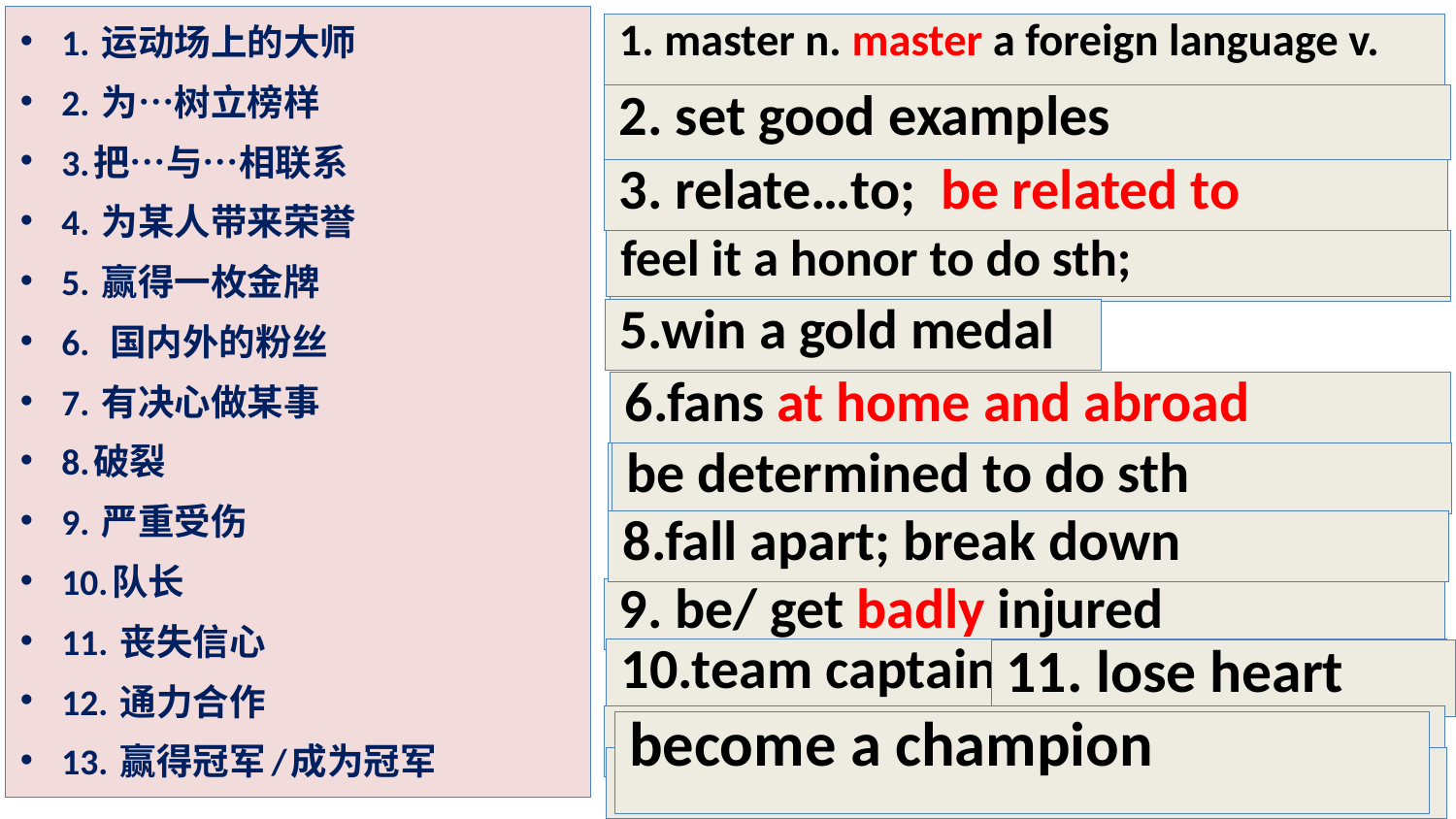

1. 运动场上的大师
2. 为…树立榜样
3.把…与…相联系
4. 为某人带来荣誉
5. 赢得一枚金牌
6.  国内外的粉丝
7. 有决心做某事
8.破裂
9. 严重受伤
10.队长
11. 丧失信心
12. 通力合作
13. 赢得冠军/成为冠军

1. master n. master a foreign language v.

2. set good examples

3. relate…to;  be related to

feel it a honor to do sth;

4.bring honor and glory to sb

5.win a gold medal

6.fans at home and abroad

7. have the determination to do sth

be determined to do sth

8.fall apart; break down
9. be/ get badly injured

10.team captain

11. lose heart

12.work together as a team

become a champion

13. win a championship